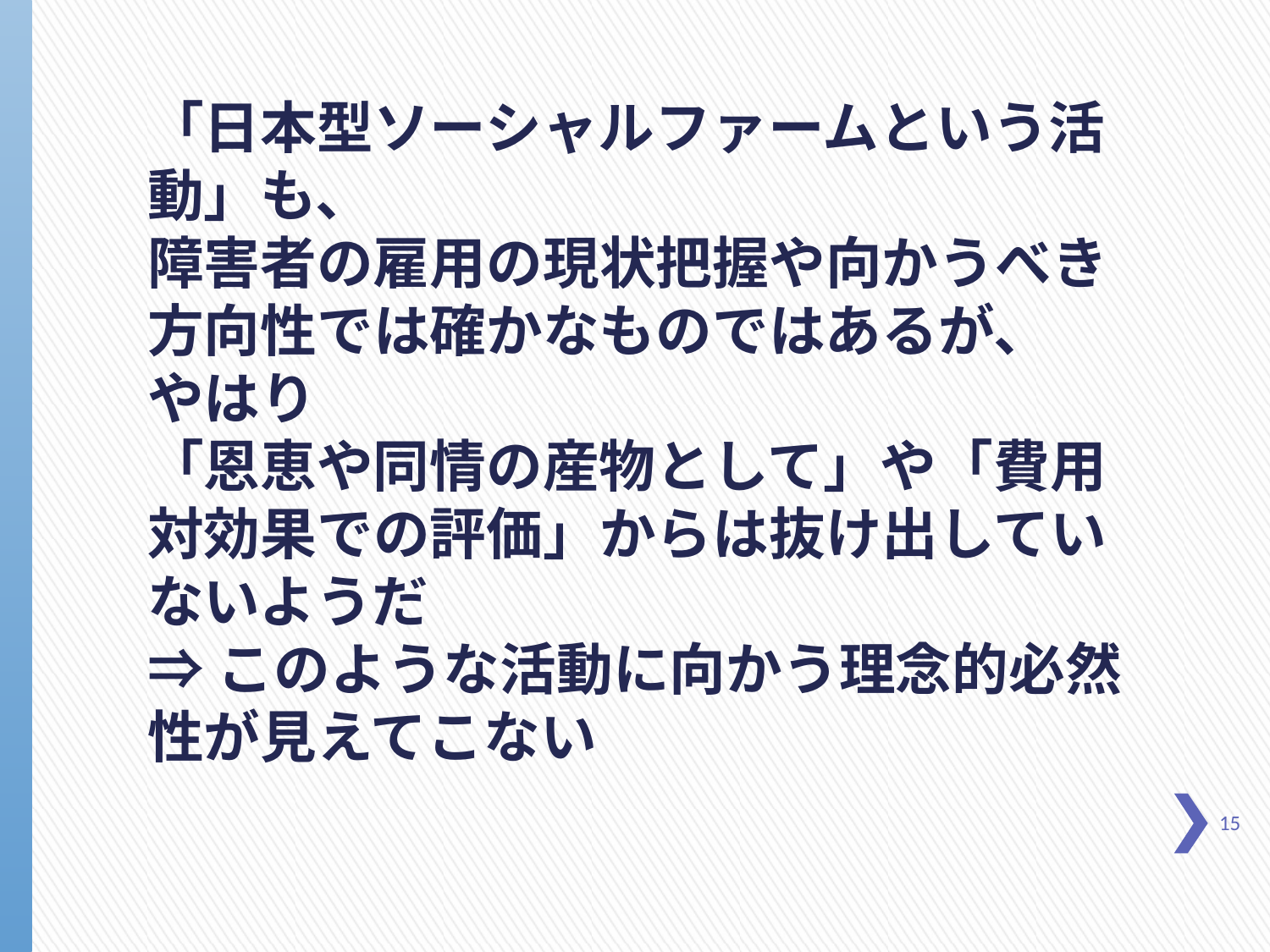

「日本型ソーシャルファームという活動」も、
障害者の雇用の現状把握や向かうべき方向性では確かなものではあるが、
やはり
「恩恵や同情の産物として」や「費用対効果での評価」からは抜け出していないようだ
⇒このような活動に向かう理念的必然性が見えてこない
15